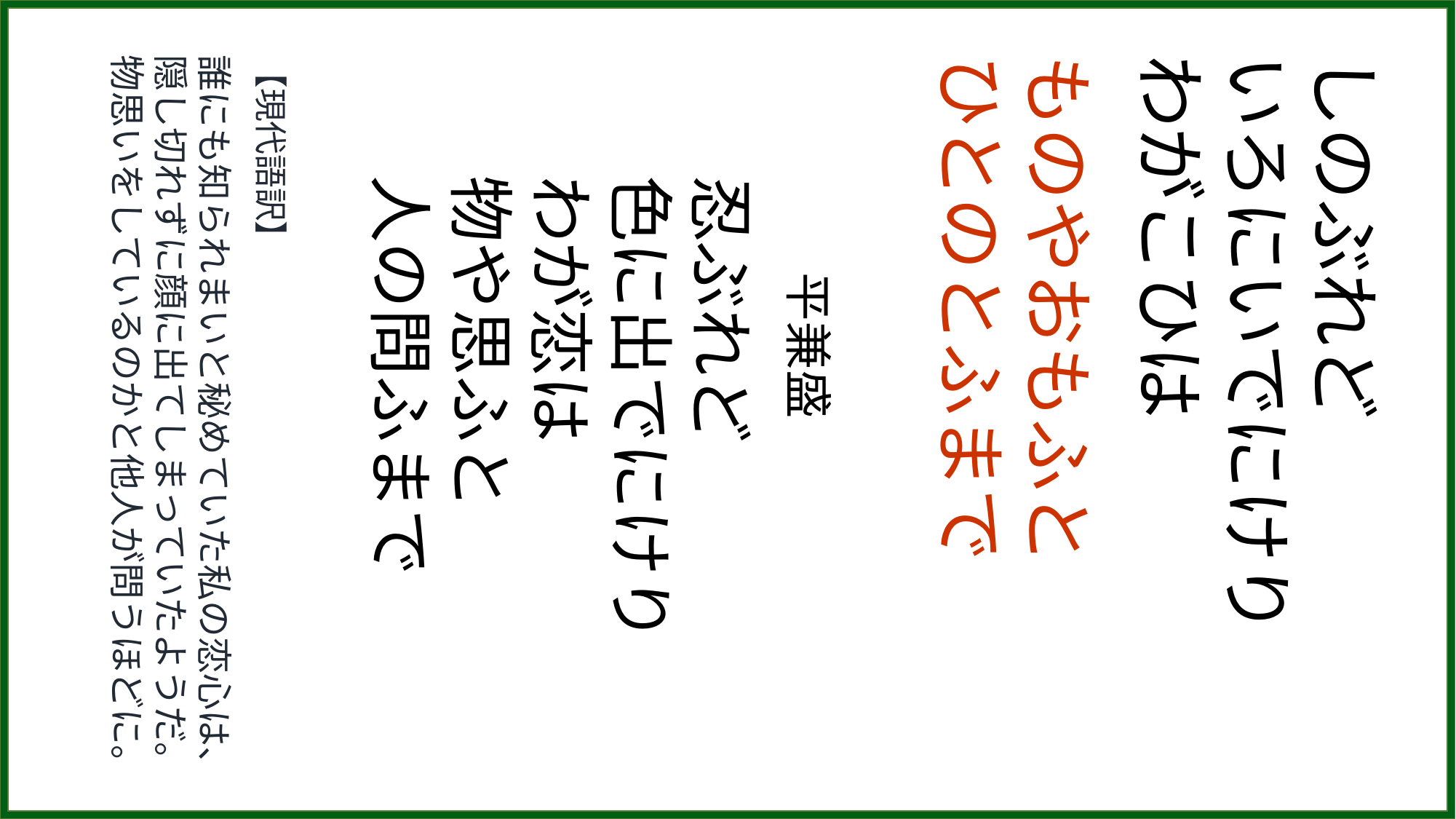

【現代語訳】

誰にも知られまいと秘めていた私の恋心は、隠し切れずに顔に出てしまっていたようだ。
物思いをしているのかと他人が問うほどに。
　　平兼盛

忍ぶれど
色に出でにけり
わが恋は
物や思ふと
人の問ふまで
ものやおもふと
ひとのとふまで
しのぶれど
いろにいでにけり
わがこひは